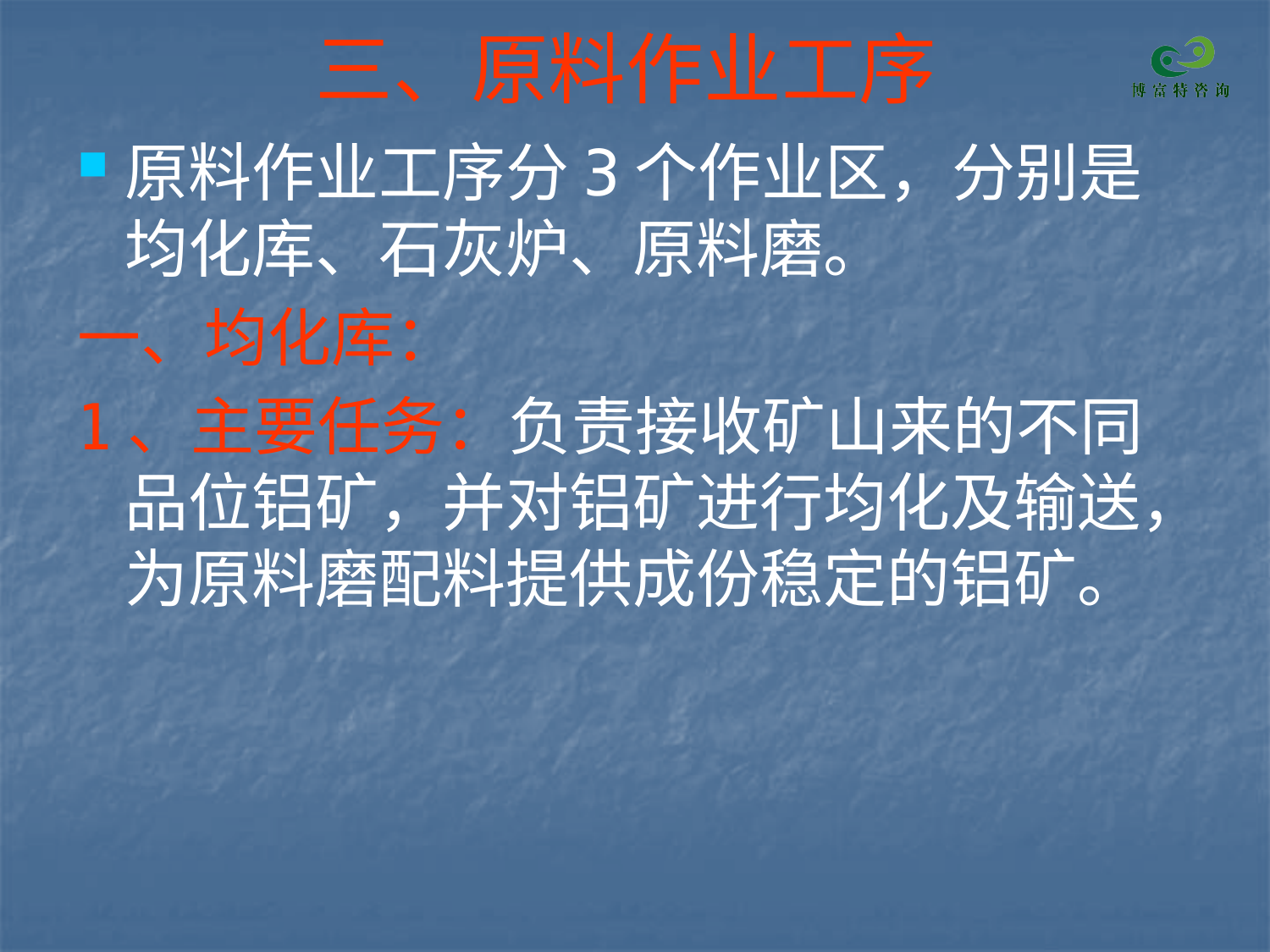

# 三、原料作业工序
原料作业工序分3个作业区，分别是均化库、石灰炉、原料磨。
一、均化库：
1、主要任务：负责接收矿山来的不同品位铝矿，并对铝矿进行均化及输送，为原料磨配料提供成份稳定的铝矿。